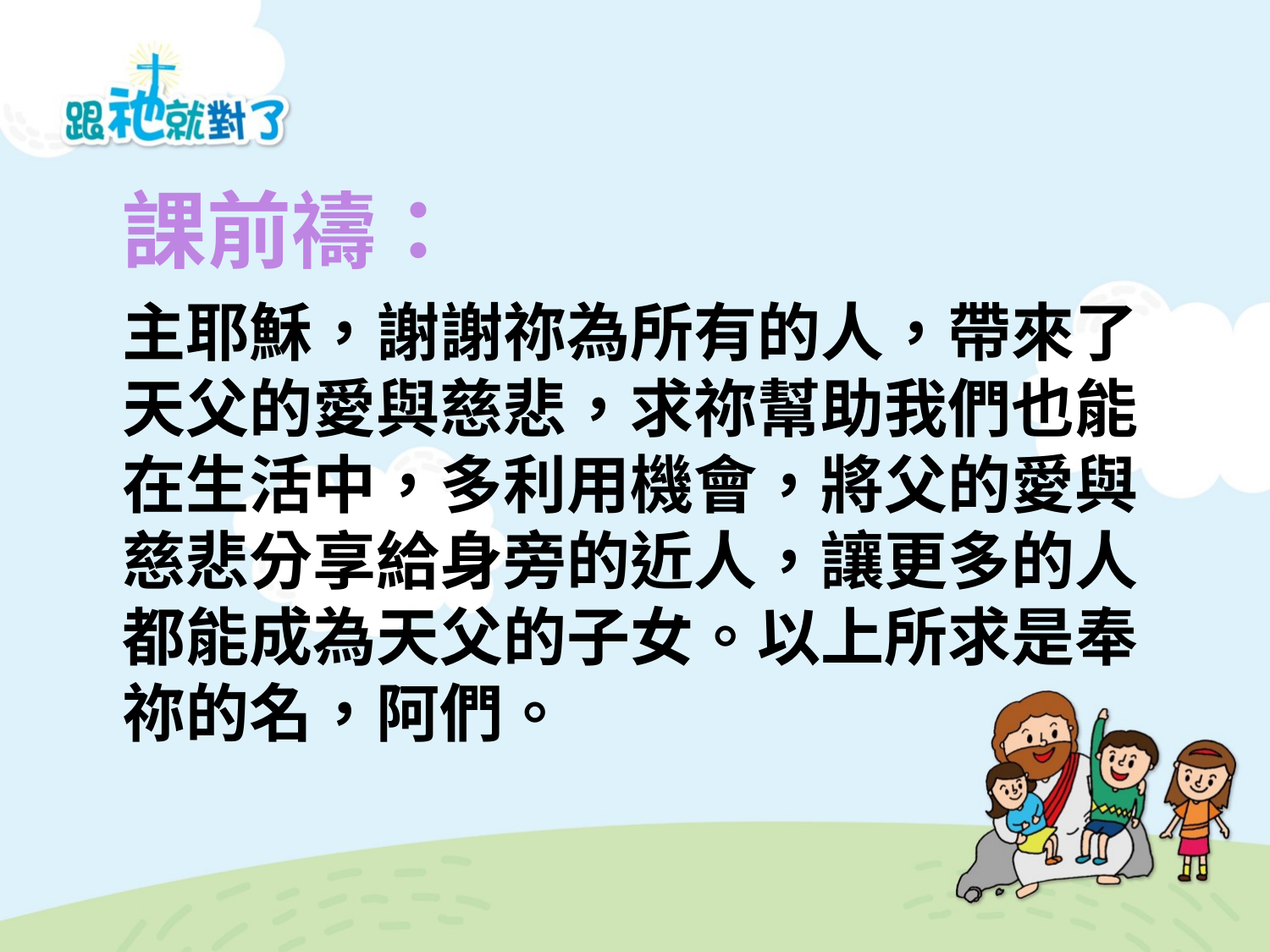

課前禱：
主耶穌，謝謝祢為所有的人，帶來了天父的愛與慈悲，求祢幫助我們也能在生活中，多利用機會，將父的愛與慈悲分享給身旁的近人，讓更多的人都能成為天父的子女。以上所求是奉祢的名，阿們。